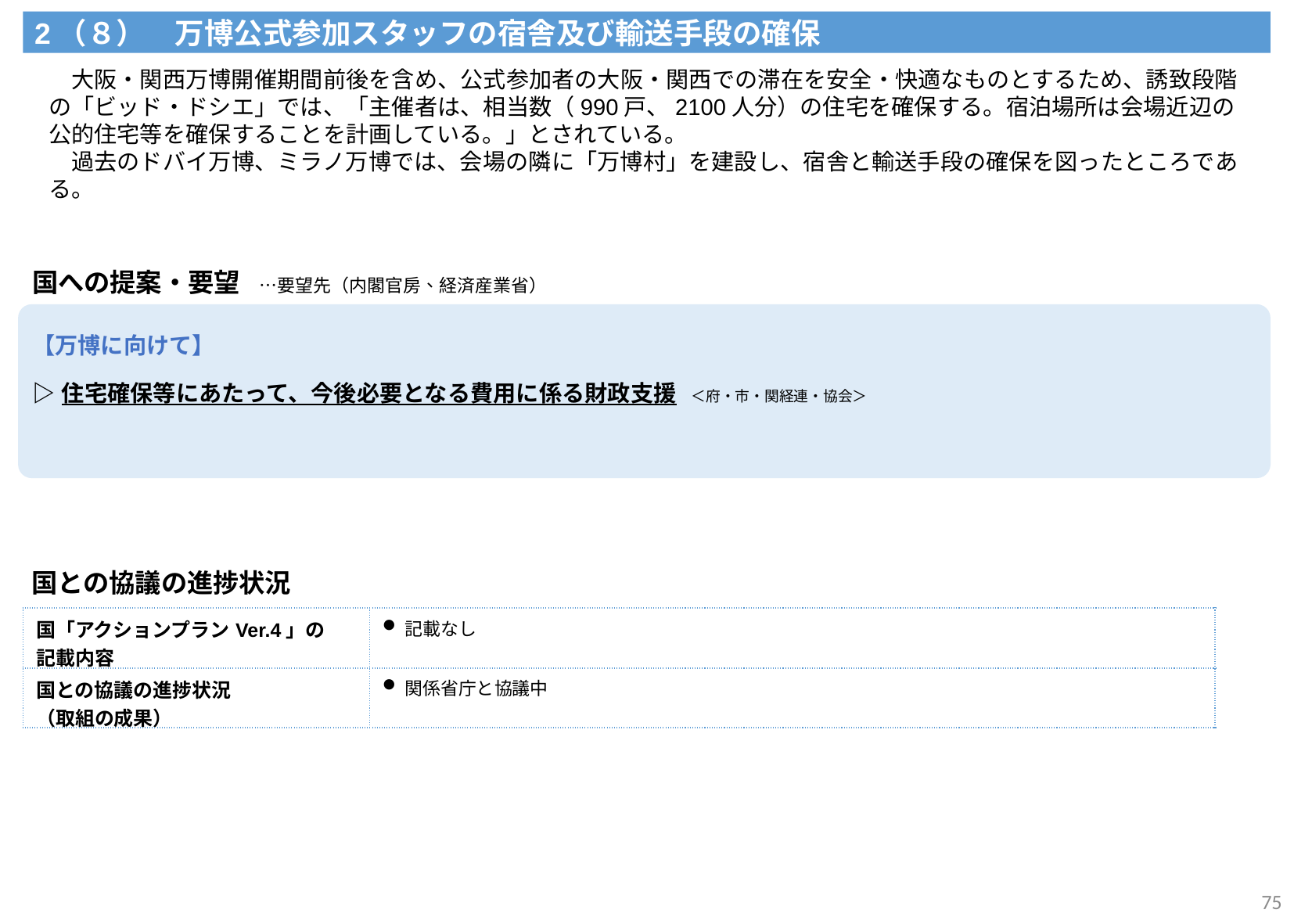

2（８）　万博公式参加スタッフの宿舎及び輸送手段の確保
　大阪・関西万博開催期間前後を含め、公式参加者の大阪・関西での滞在を安全・快適なものとするため、誘致段階の「ビッド・ドシエ」では、「主催者は、相当数（990戸、2100人分）の住宅を確保する。宿泊場所は会場近辺の公的住宅等を確保することを計画している。」とされている。
　過去のドバイ万博、ミラノ万博では、会場の隣に「万博村」を建設し、宿舎と輸送手段の確保を図ったところである。
国への提案・要望　…要望先（内閣官房、経済産業省）

| 【万博に向けて】 ▷住宅確保等にあたって、今後必要となる費用に係る財政支援　＜府・市・関経連・協会＞ |
| --- |
国との協議の進捗状況
| 国「アクションプランVer.4」の 記載内容 | 記載なし |
| --- | --- |
| 国との協議の進捗状況 （取組の成果） | 関係省庁と協議中 |

75